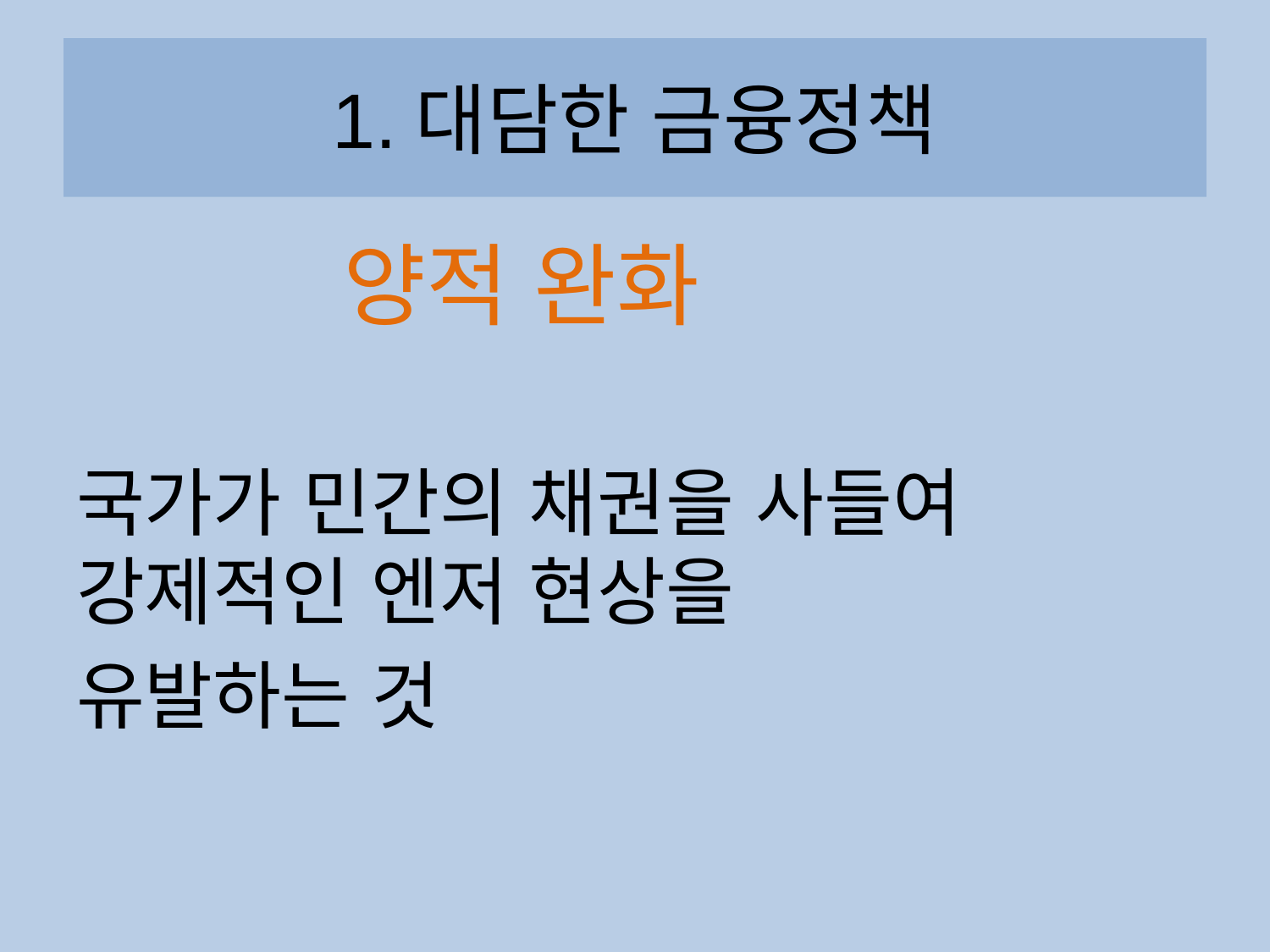

# 1.대담한 금융정책
            양적 완화

국가가 민간의 채권을 사들여 강제적인 엔저 현상을
유발하는 것